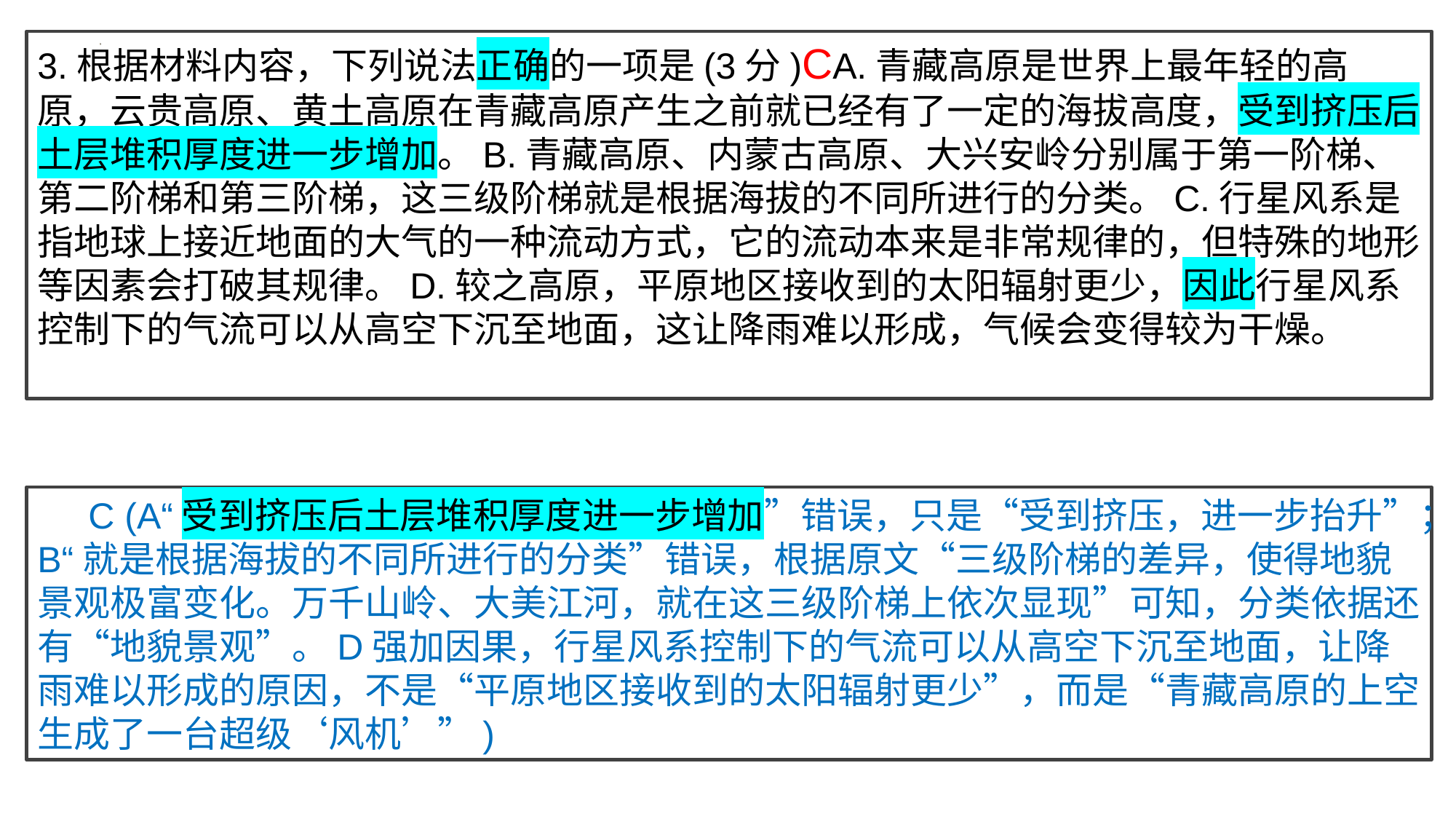

3.根据材料内容，下列说法正确的一项是(3分)CA.青藏高原是世界上最年轻的高原，云贵高原、黄土高原在青藏高原产生之前就已经有了一定的海拔高度，受到挤压后土层堆积厚度进一步增加。B.青藏高原、内蒙古高原、大兴安岭分别属于第一阶梯、第二阶梯和第三阶梯，这三级阶梯就是根据海拔的不同所进行的分类。C.行星风系是指地球上接近地面的大气的一种流动方式，它的流动本来是非常规律的，但特殊的地形等因素会打破其规律。D.较之高原，平原地区接收到的太阳辐射更少，因此行星风系控制下的气流可以从高空下沉至地面，这让降雨难以形成，气候会变得较为干燥。

     C (A“受到挤压后土层堆积厚度进一步增加”错误，只是“受到挤压，进一步抬升”；B“就是根据海拔的不同所进行的分类”错误，根据原文“三级阶梯的差异，使得地貌景观极富变化。万千山岭、大美江河，就在这三级阶梯上依次显现”可知，分类依据还有“地貌景观”。D强加因果，行星风系控制下的气流可以从高空下沉至地面，让降雨难以形成的原因，不是“平原地区接收到的太阳辐射更少”，而是“青藏高原的上空生成了一台超级‘风机’”)